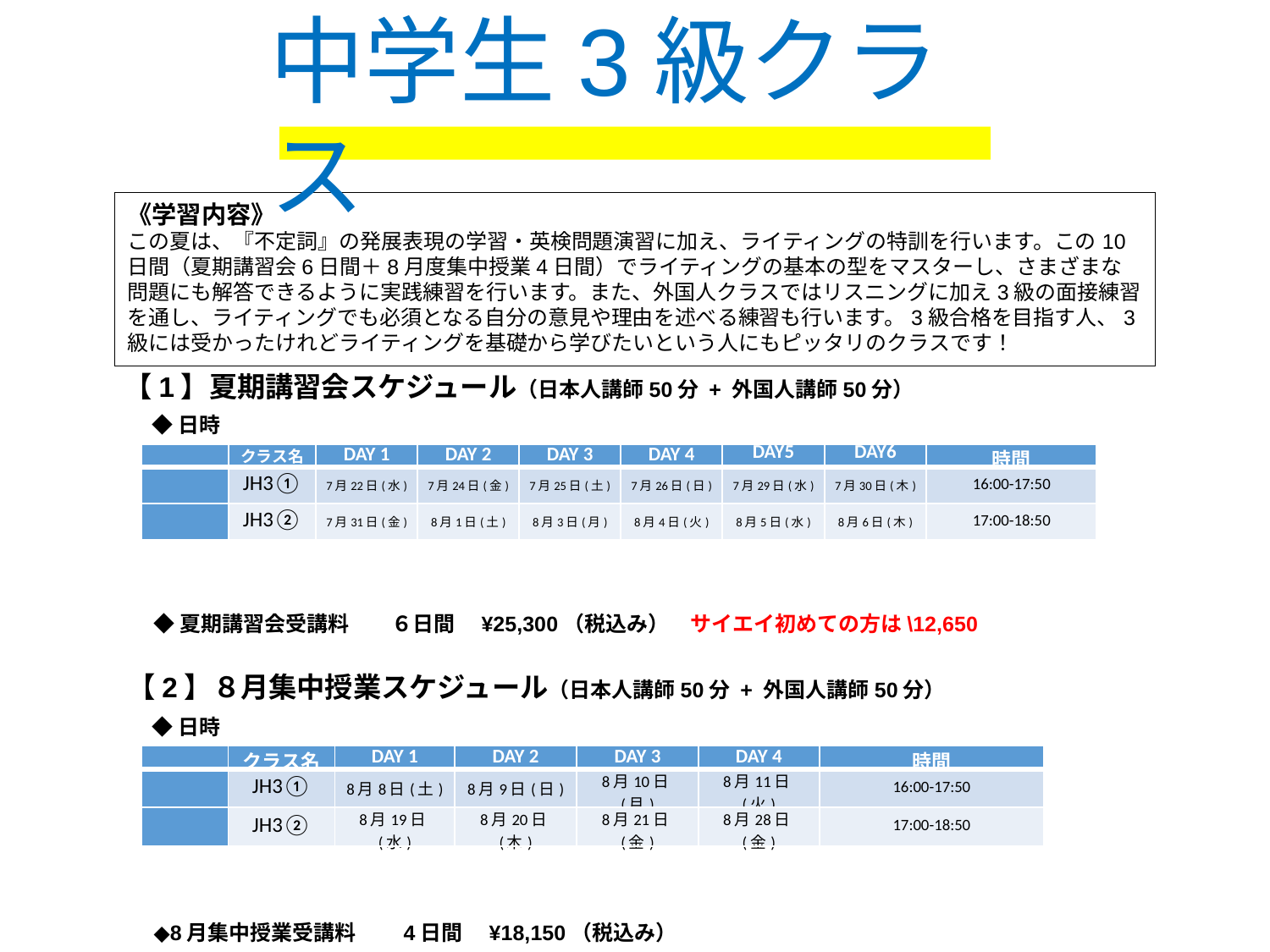

中学生3級クラス

《学習内容》
この夏は、『不定詞』の発展表現の学習・英検問題演習に加え、ライティングの特訓を行います。この10日間（夏期講習会6日間＋8月度集中授業4日間）でライティングの基本の型をマスターし、さまざまな問題にも解答できるように実践練習を行います。また、外国人クラスではリスニングに加え3級の面接練習を通し、ライティングでも必須となる自分の意見や理由を述べる練習も行います。3級合格を目指す人、3級には受かったけれどライティングを基礎から学びたいという人にもピッタリのクラスです！

【1】夏期講習会スケジュール（日本人講師50分 + 外国人講師50分）
◆日時
|  | クラス名 | DAY 1 | DAY 2 | DAY 3 | DAY 4 | DAY5 | DAY6 | 時間 |
| --- | --- | --- | --- | --- | --- | --- | --- | --- |
|  | JH3① | 7月22日(水) | 7月24日(金) | 7月25日(土) | 7月26日(日) | 7月29日(水) | 7月30日(木) | 16:00-17:50 |
|  | JH3② | 7月31日(金) | 8月1日(土) | 8月3日(月) | 8月4日(火) | 8月5日(水) | 8月6日(木) | 17:00-18:50 |
◆夏期講習会受講料　　６日間　¥25,300（税込み）　サイエイ初めての方は\12,650
【2】８月集中授業スケジュール（日本人講師50分 + 外国人講師50分）

◆日時
|  | クラス名 | DAY 1 | DAY 2 | DAY 3 | DAY 4 | 時間 |
| --- | --- | --- | --- | --- | --- | --- |
|  | JH3① | 8月8日(土) | 8月9日(日) | 8月10日(月) | 8月11日(火) | 16:00-17:50 |
|  | JH3② | 8月19日(水) | 8月20日(木) | 8月21日(金) | 8月28日(金) | 17:00-18:50 |
◆8月集中授業受講料　　4日間　¥18,150（税込み）